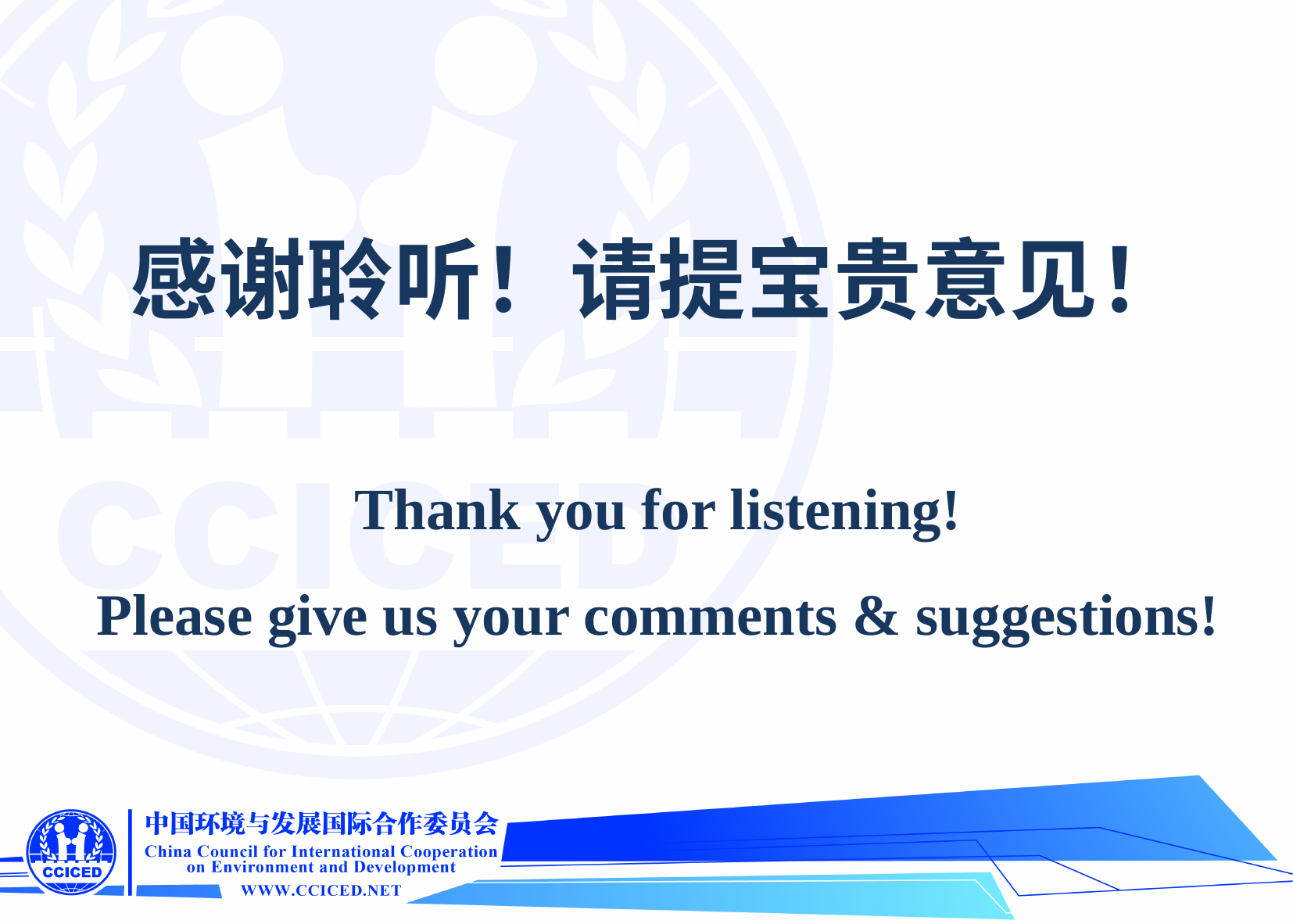

感谢聆听！请提宝贵意见！

Thank you for listening!
Please give us your comments & suggestions!